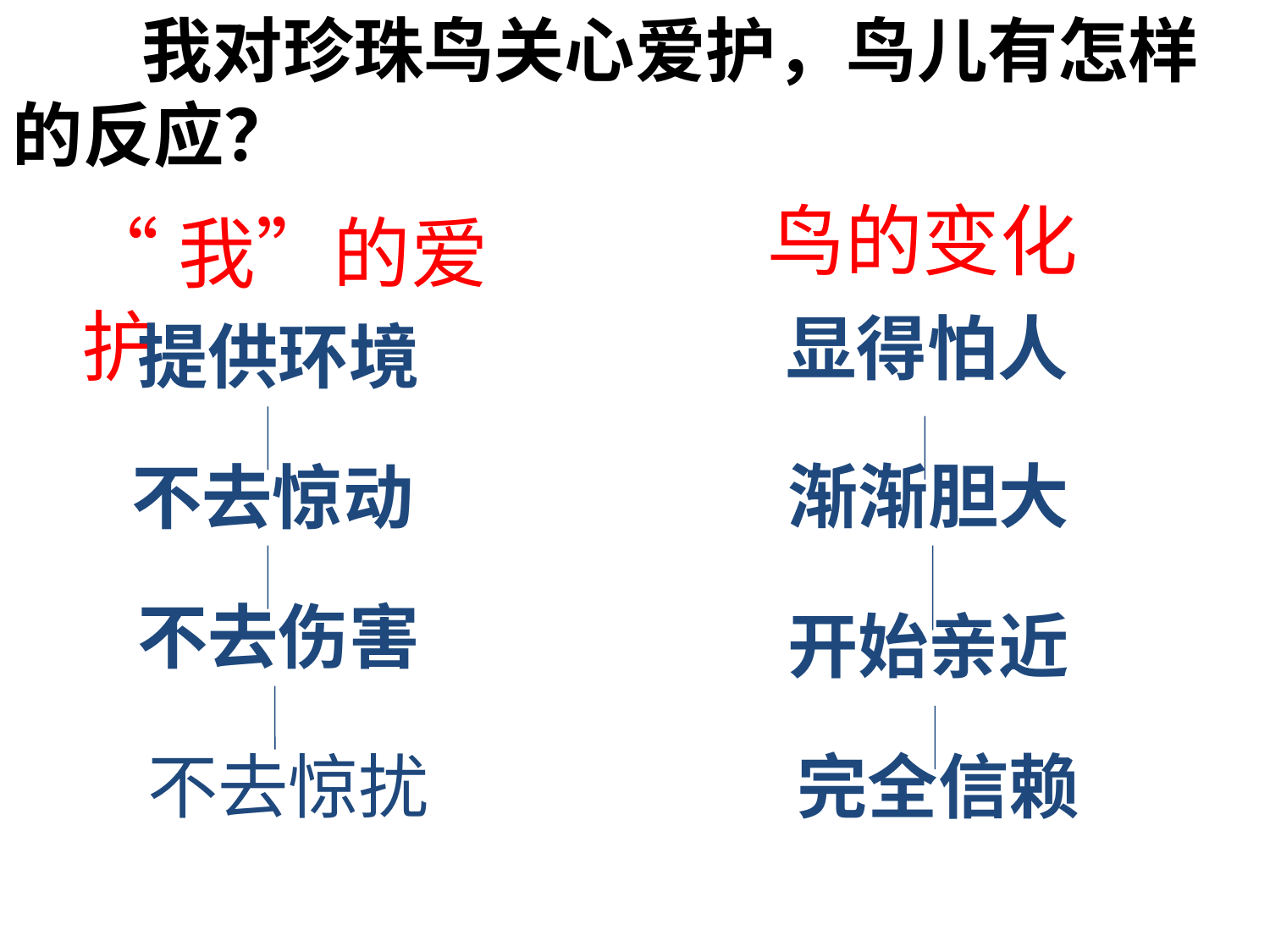

我对珍珠鸟关心爱护，鸟儿有怎样的反应？
鸟的变化
“我”的爱护
显得怕人
提供环境

渐渐胆大
不去惊动

不去伤害
开始亲近

不去惊扰
完全信赖